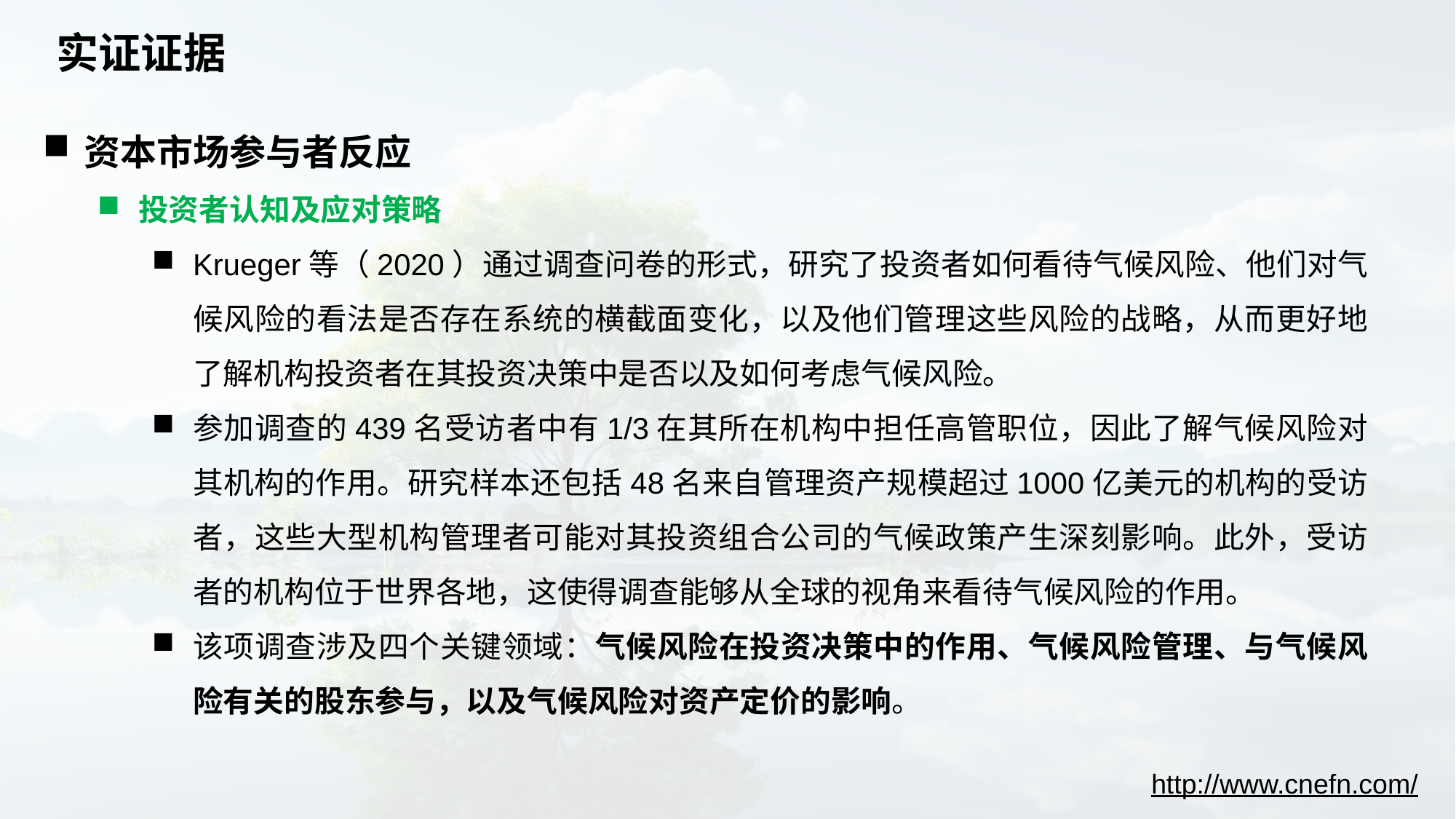

# 实证证据
资本市场参与者反应
投资者认知及应对策略
Krueger等（2020）通过调查问卷的形式，研究了投资者如何看待气候风险、他们对气候风险的看法是否存在系统的横截面变化，以及他们管理这些风险的战略，从而更好地了解机构投资者在其投资决策中是否以及如何考虑气候风险。
参加调查的439名受访者中有1/3在其所在机构中担任高管职位，因此了解气候风险对其机构的作用。研究样本还包括48名来自管理资产规模超过1000亿美元的机构的受访者，这些大型机构管理者可能对其投资组合公司的气候政策产生深刻影响。此外，受访者的机构位于世界各地，这使得调查能够从全球的视角来看待气候风险的作用。
该项调查涉及四个关键领域：气候风险在投资决策中的作用、气候风险管理、与气候风险有关的股东参与，以及气候风险对资产定价的影响。